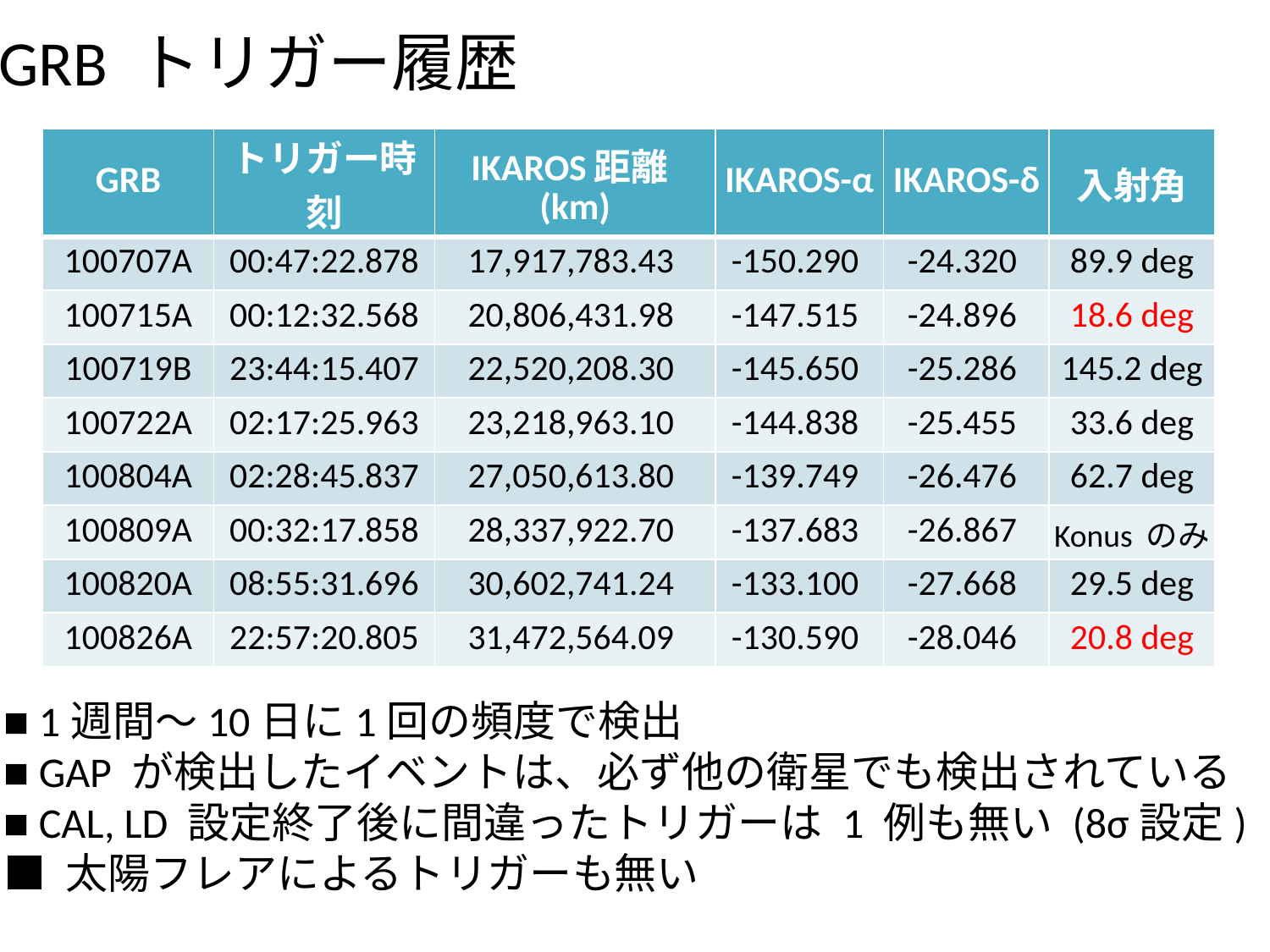

GRB トリガー履歴
| GRB | トリガー時刻 | IKAROS距離(km) | IKAROS-α | IKAROS-δ | 入射角 |
| --- | --- | --- | --- | --- | --- |
| 100707A | 00:47:22.878 | 17,917,783.43 | -150.290 | -24.320 | 89.9 deg |
| 100715A | 00:12:32.568 | 20,806,431.98 | -147.515 | -24.896 | 18.6 deg |
| 100719B | 23:44:15.407 | 22,520,208.30 | -145.650 | -25.286 | 145.2 deg |
| 100722A | 02:17:25.963 | 23,218,963.10 | -144.838 | -25.455 | 33.6 deg |
| 100804A | 02:28:45.837 | 27,050,613.80 | -139.749 | -26.476 | 62.7 deg |
| 100809A | 00:32:17.858 | 28,337,922.70 | -137.683 | -26.867 | Konus のみ |
| 100820A | 08:55:31.696 | 30,602,741.24 | -133.100 | -27.668 | 29.5 deg |
| 100826A | 22:57:20.805 | 31,472,564.09 | -130.590 | -28.046 | 20.8 deg |
■ 1週間～10日に1回の頻度で検出
■ GAP が検出したイベントは、必ず他の衛星でも検出されている
■ CAL, LD 設定終了後に間違ったトリガーは 1 例も無い (8σ設定)
■ 太陽フレアによるトリガーも無い